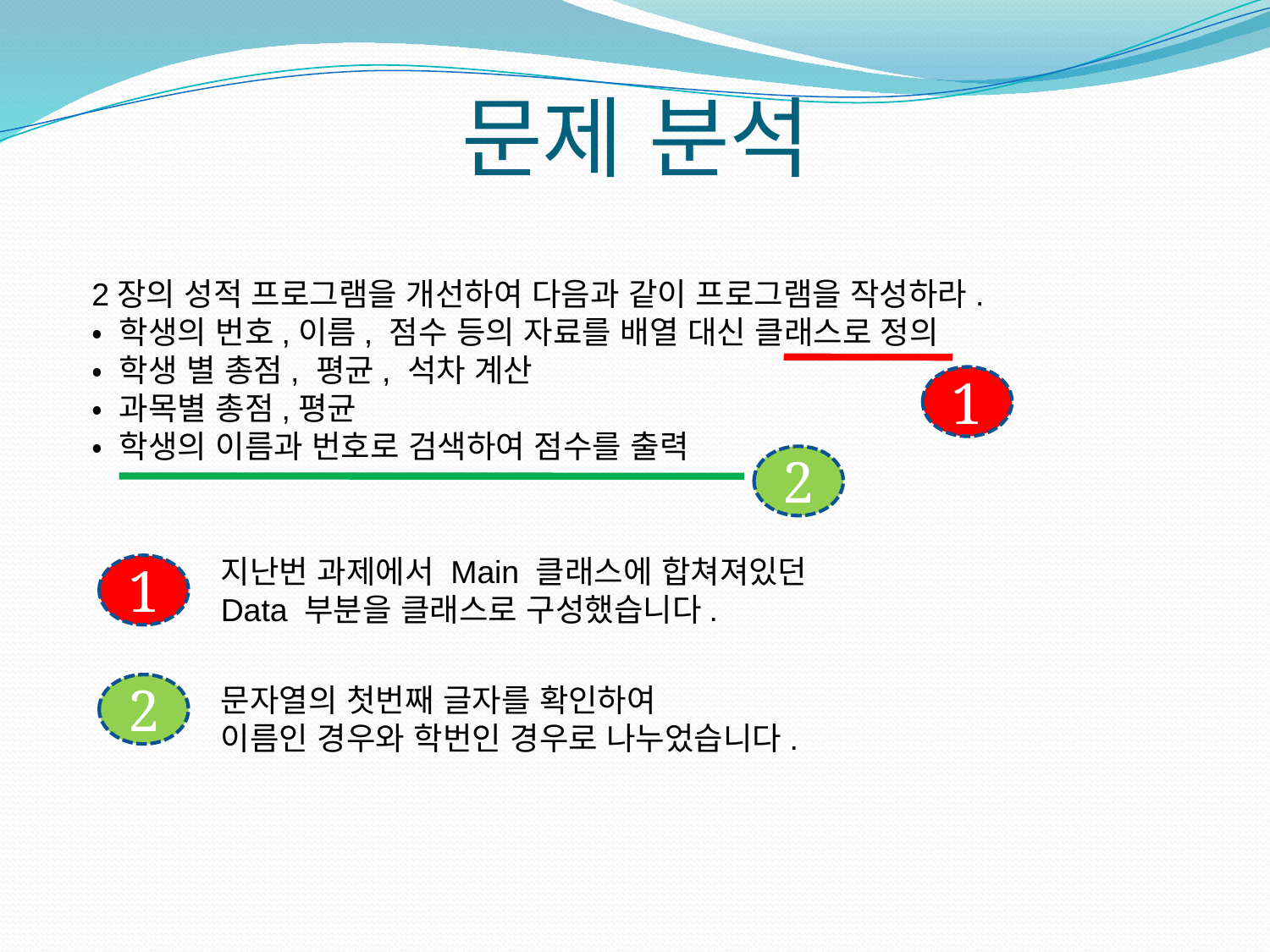

# 문제 분석
2장의 성적 프로그램을 개선하여 다음과 같이 프로그램을 작성하라.
• 학생의 번호,이름, 점수 등의 자료를 배열 대신 클래스로 정의
• 학생 별 총점, 평균, 석차 계산
• 과목별 총점,평균
• 학생의 이름과 번호로 검색하여 점수를 출력
1
2
지난번 과제에서 Main 클래스에 합쳐져있던
Data 부분을 클래스로 구성했습니다.
1
2
문자열의 첫번째 글자를 확인하여
이름인 경우와 학번인 경우로 나누었습니다.